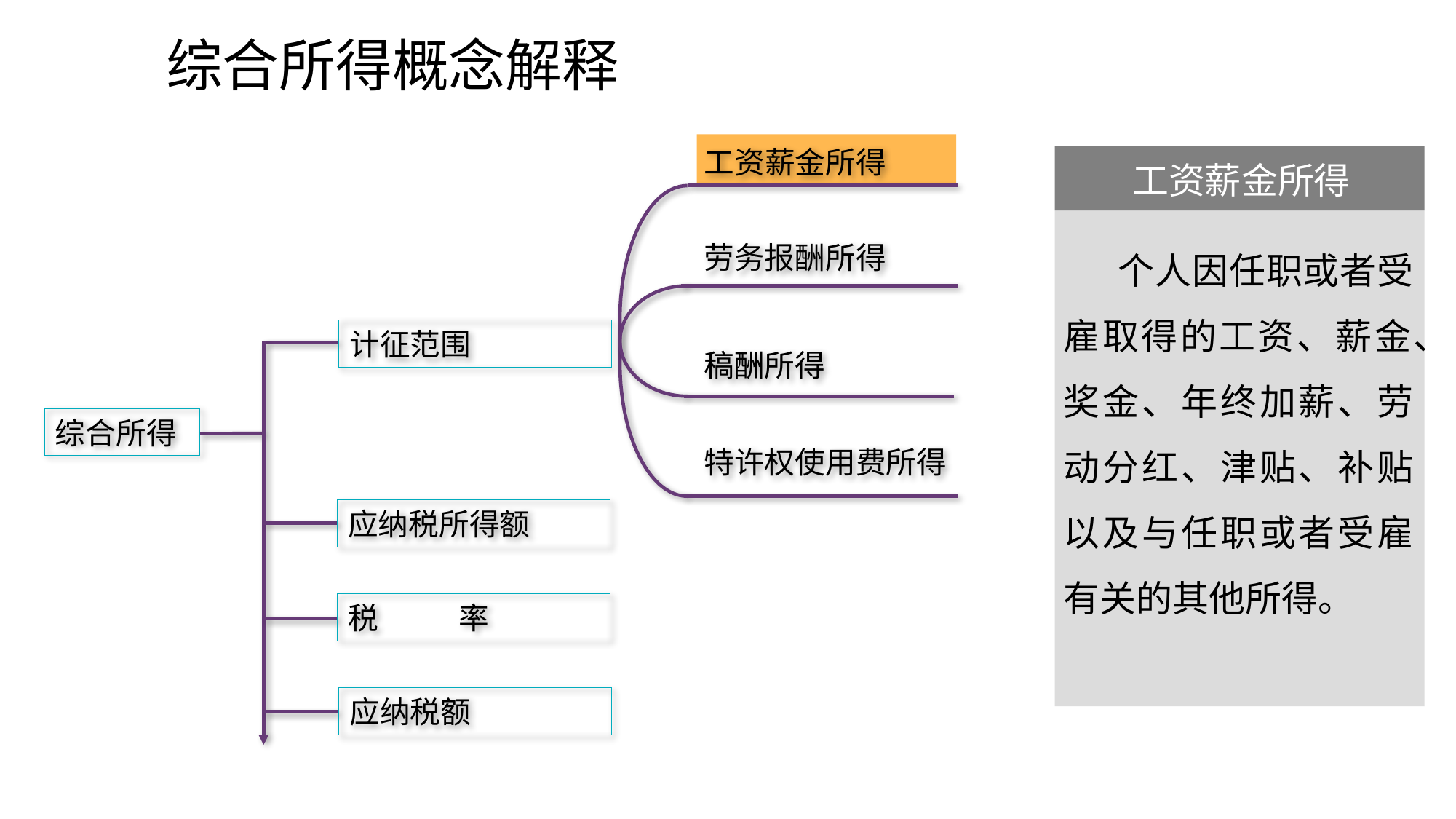

综合所得
综合所得概念解释

工资薪金所得

劳务报酬所得

计征范围
稿酬所得
综合所得
特许权使用费所得
应纳税所得额
税            率
应纳税额

工资薪金所得

个人因任职或者受雇取得的工资、薪金、奖金、年终加薪、劳动分红、津贴、补贴以及与任职或者受雇有关的其他所得。